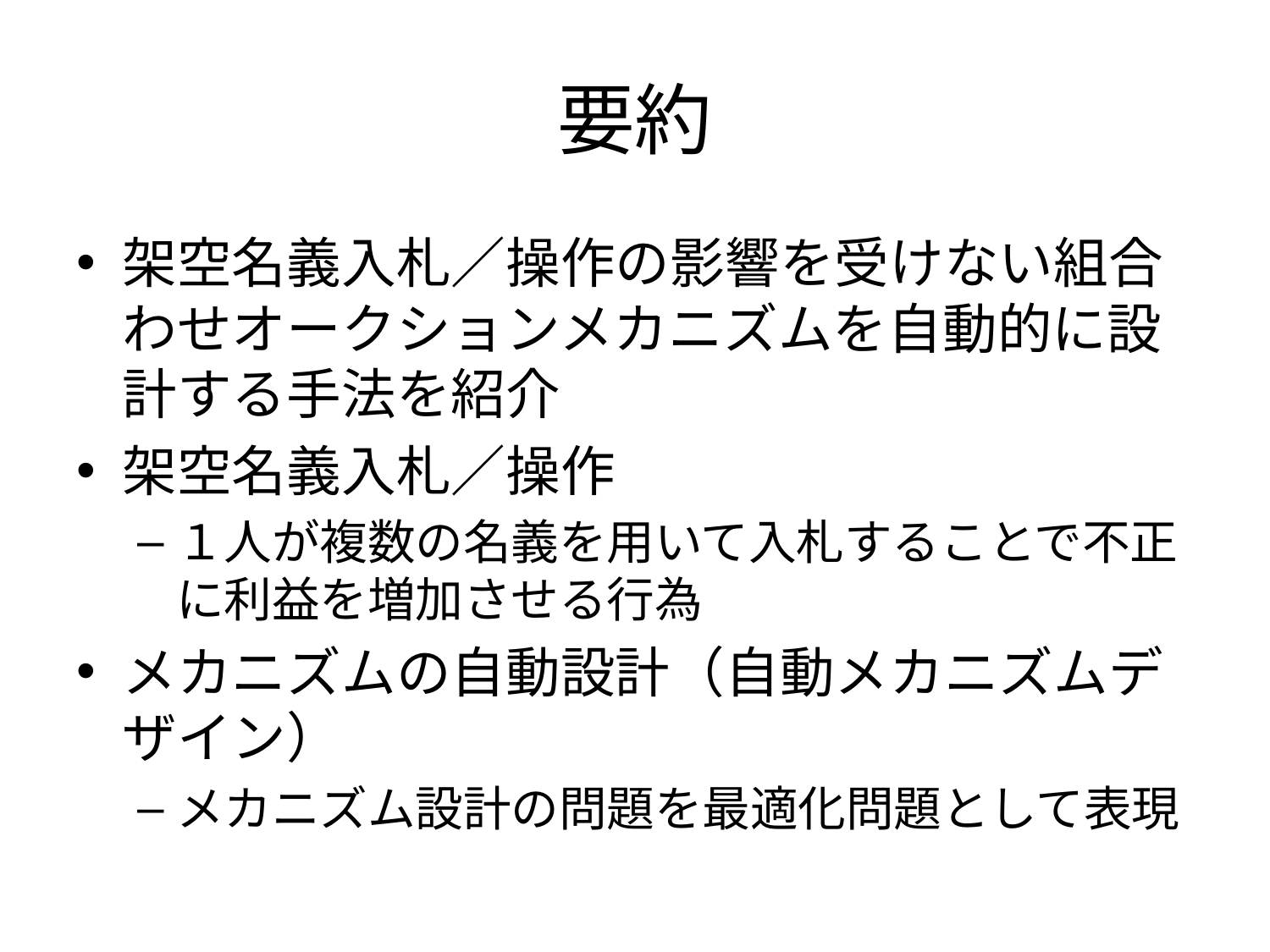

# 要約
架空名義入札／操作の影響を受けない組合わせオークションメカニズムを自動的に設計する手法を紹介
架空名義入札／操作
１人が複数の名義を用いて入札することで不正に利益を増加させる行為
メカニズムの自動設計（自動メカニズムデザイン）
メカニズム設計の問題を最適化問題として表現